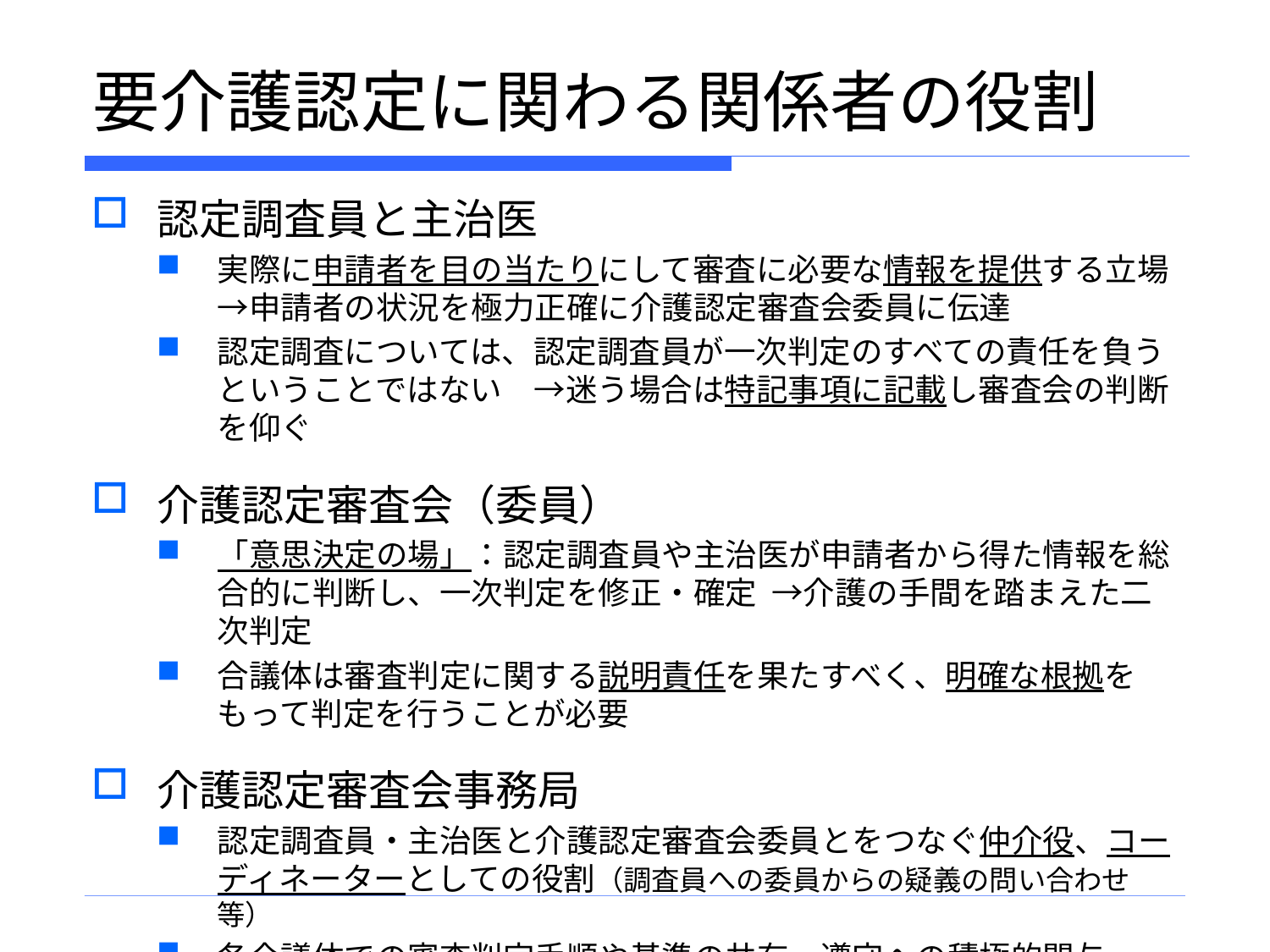

# 要介護認定に関わる関係者の役割
認定調査員と主治医
実際に申請者を目の当たりにして審査に必要な情報を提供する立場
→申請者の状況を極力正確に介護認定審査会委員に伝達
認定調査については、認定調査員が一次判定のすべての責任を負うということではない　→迷う場合は特記事項に記載し審査会の判断を仰ぐ
介護認定審査会（委員）
「意思決定の場」：認定調査員や主治医が申請者から得た情報を総合的に判断し、一次判定を修正・確定  →介護の手間を踏まえた二次判定
合議体は審査判定に関する説明責任を果たすべく、明確な根拠をもって判定を行うことが必要
介護認定審査会事務局
認定調査員・主治医と介護認定審査会委員とをつなぐ仲介役、コーディネーターとしての役割（調査員への委員からの疑義の問い合わせ等）
各合議体での審査判定手順や基準の共有・遵守への積極的関与